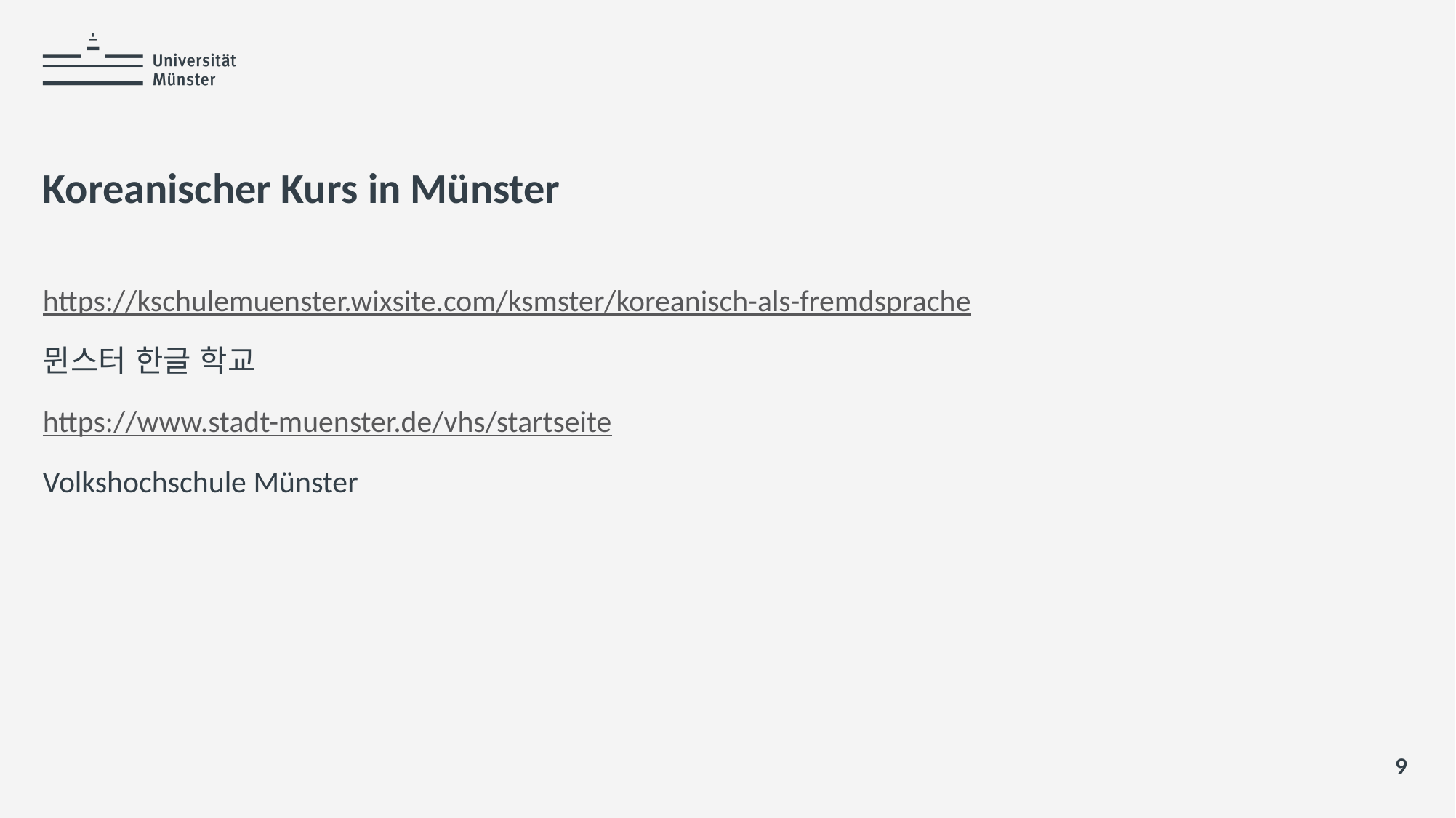

# Koreanischer Kurs in Münster
https://kschulemuenster.wixsite.com/ksmster/koreanisch-als-fremdsprache
뮌스터 한글 학교
https://www.stadt-muenster.de/vhs/startseite
Volkshochschule Münster

9